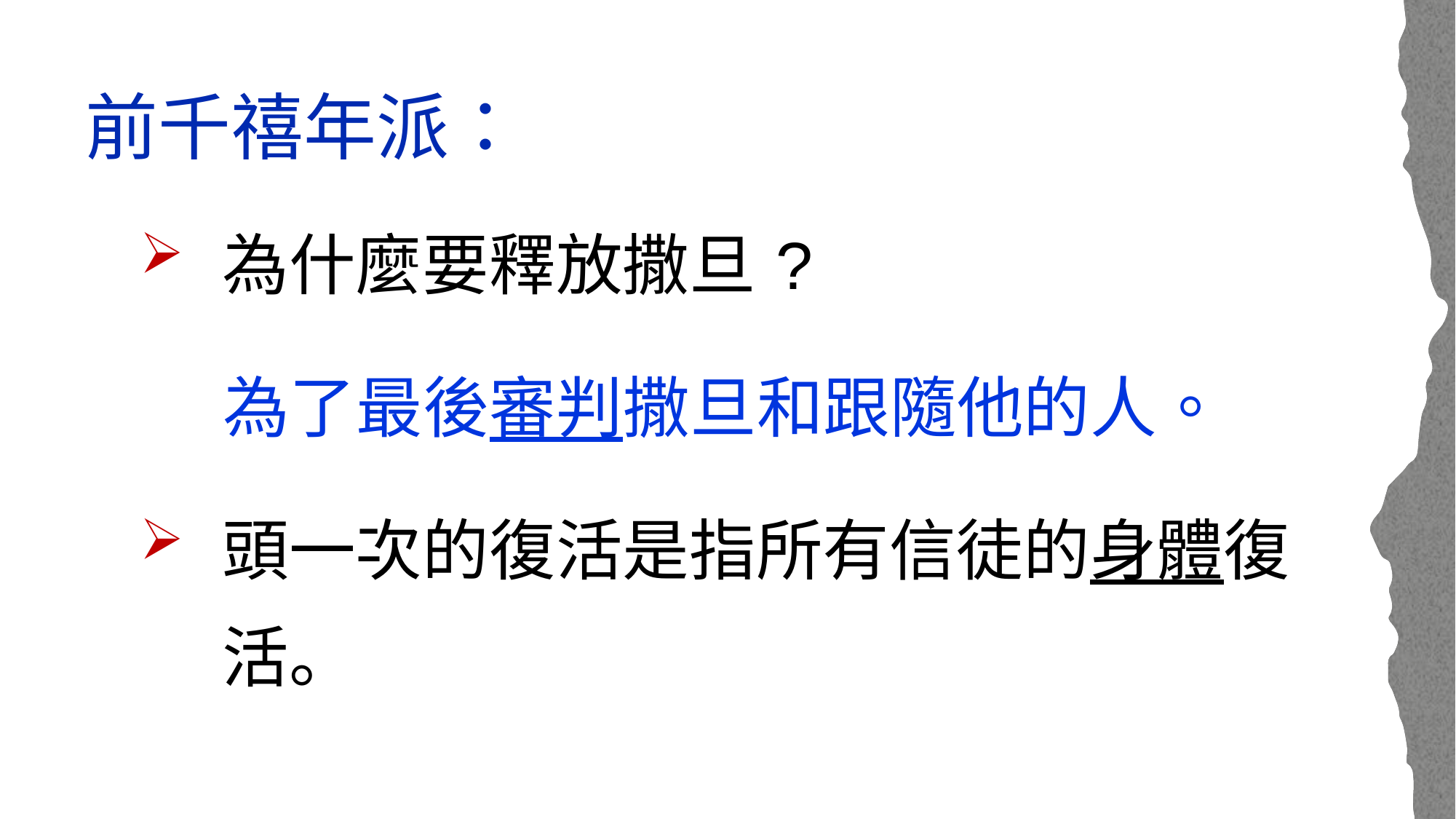

前千禧年派：
為什麼要釋放撒旦?
為了最後審判撒旦和跟隨他的人。
頭一次的復活是指所有信徒的身體復活。